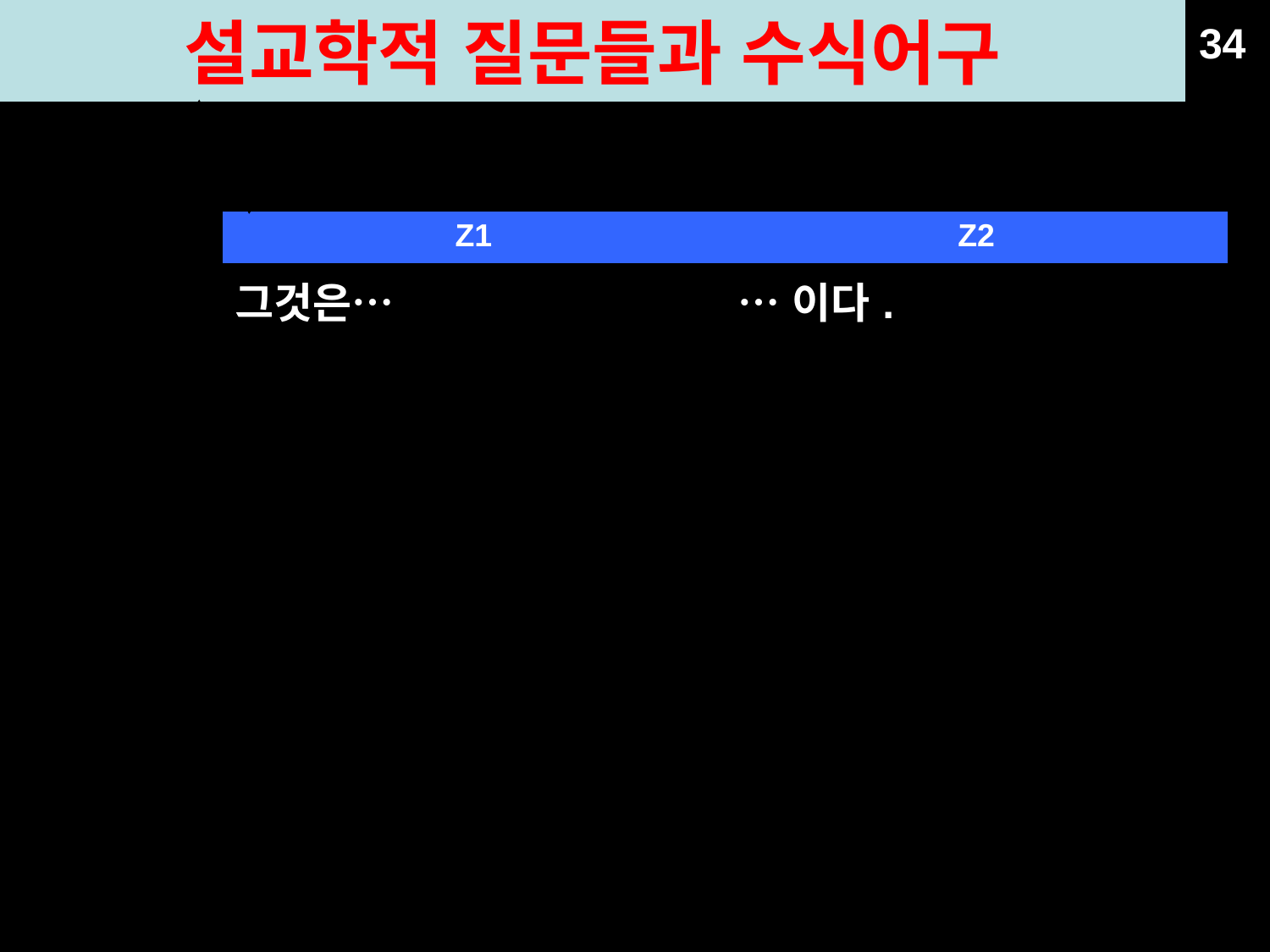

설교학적 질문들과 수식어구
34
어디
| Z1 | Z2 |
| --- | --- |
| 그것은… | …이다. |
언제
왜
어떤 조건에서
어떻게